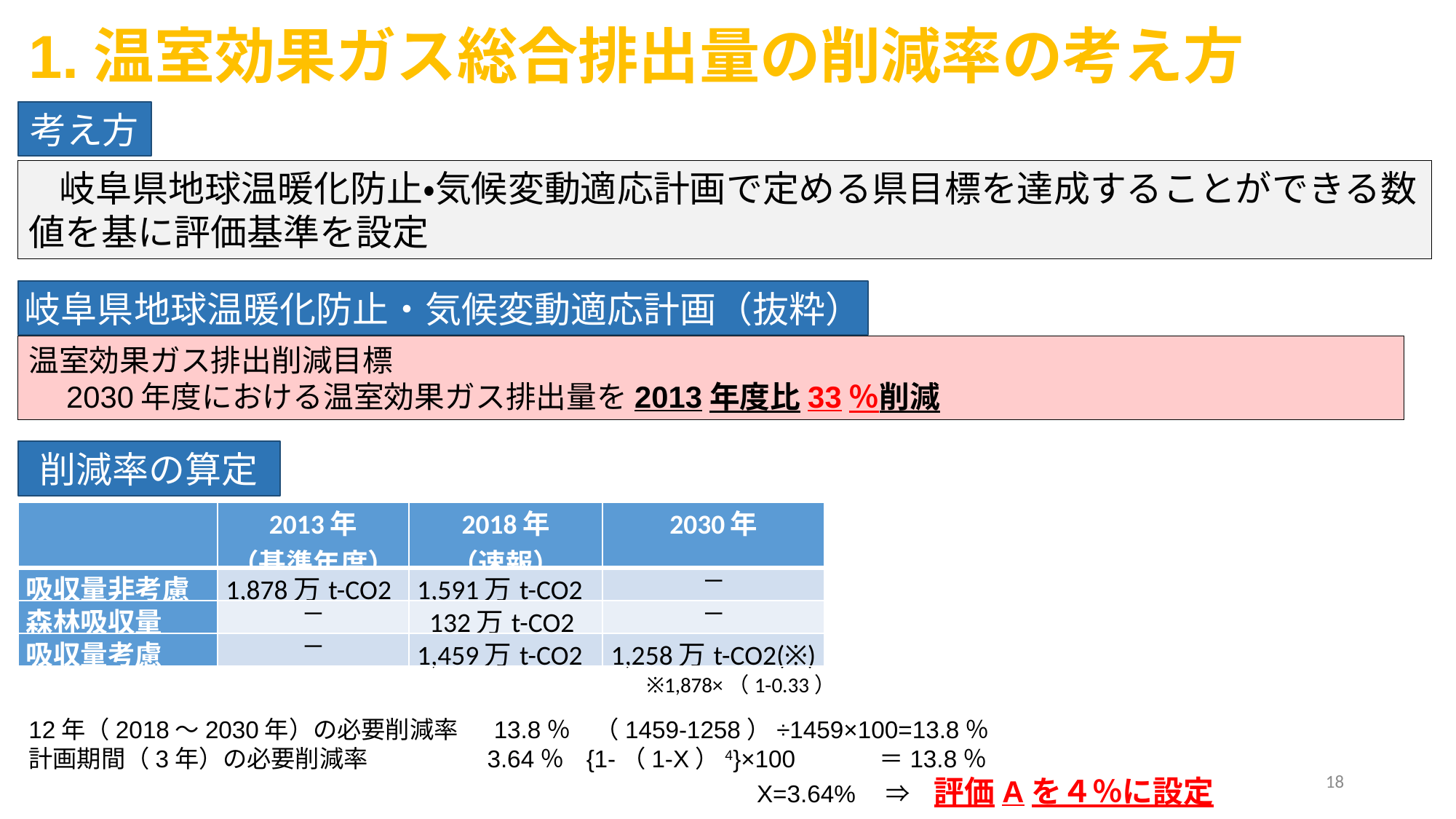

1.温室効果ガス総合排出量の削減率の考え方
考え方
　岐阜県地球温暖化防止・気候変動適応計画で定める県目標を達成することができる数値を基に評価基準を設定
岐阜県地球温暖化防止・気候変動適応計画（抜粋）
温室効果ガス排出削減目標
　2030年度における温室効果ガス排出量を2013年度比33％削減
削減率の算定
|  | 2013年 （基準年度） | 2018年 （速報） | 2030年 |
| --- | --- | --- | --- |
| 吸収量非考慮 | 1,878万t-CO2 | 1,591万t-CO2 | ― |
| 森林吸収量 | ― | 132万t-CO2 | ― |
| 吸収量考慮 | ― | 1,459万t-CO2 | 1,258万t-CO2(※) |
※1,878×（1-0.33）
12年（2018～2030年）の必要削減率 　13.8％　（1459-1258）÷1459×100=13.8％
計画期間（3年）の必要削減率　 　　　  3.64％   {1-（1-X）4}×100　          ＝13.8％
                                                                                                                      　　　X=3.64%　⇒　評価Aを４％に設定
18